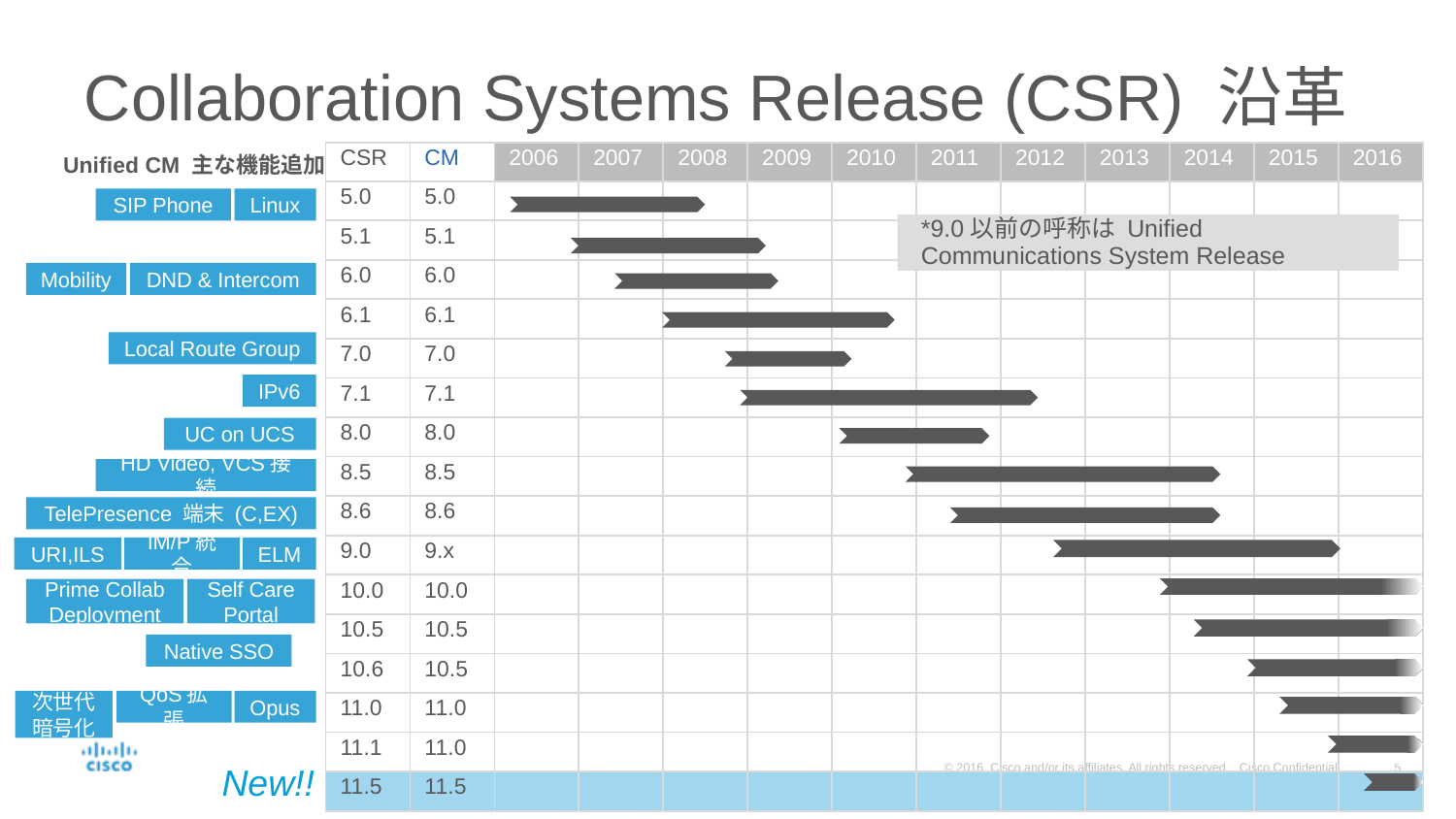

# Collaboration Systems Release (CSR) 沿革
| CSR | CM | 2006 | 2007 | 2008 | 2009 | 2010 | 2011 | 2012 | 2013 | 2014 | 2015 | 2016 |
| --- | --- | --- | --- | --- | --- | --- | --- | --- | --- | --- | --- | --- |
| 5.0 | 5.0 |  |  |  |  |  |  |  |  |  |  |  |
| 5.1 | 5.1 |  |  |  |  |  |  |  |  |  |  |  |
| 6.0 | 6.0 |  |  |  |  |  |  |  |  |  |  |  |
| 6.1 | 6.1 |  |  |  |  |  |  |  |  |  |  |  |
| 7.0 | 7.0 |  |  |  |  |  |  |  |  |  |  |  |
| 7.1 | 7.1 |  |  |  |  |  |  |  |  |  |  |  |
| 8.0 | 8.0 |  |  |  |  |  |  |  |  |  |  |  |
| 8.5 | 8.5 |  |  |  |  |  |  |  |  |  |  |  |
| 8.6 | 8.6 |  |  |  |  |  |  |  |  |  |  |  |
| 9.0 | 9.x |  |  |  |  |  |  |  |  |  |  |  |
| 10.0 | 10.0 |  |  |  |  |  |  |  |  |  |  |  |
| 10.5 | 10.5 |  |  |  |  |  |  |  |  |  |  |  |
| 10.6 | 10.5 |  |  |  |  |  |  |  |  |  |  |  |
| 11.0 | 11.0 |  |  |  |  |  |  |  |  |  |  |  |
| 11.1 | 11.0 |  |  |  |  |  |  |  |  |  |  |  |
| 11.5 | 11.5 |  |  |  |  |  |  |  |  |  |  |  |
Unified CM 主な機能追加
SIP Phone
Linux

*9.0以前の呼称は Unified Communications System Release

Mobility
DND & Intercom

Local Route Group

IPv6

UC on UCS

HD Video, VCS接続

TelePresence 端末 (C,EX)

URI,ILS
IM/P統合
ELM

Prime Collab Deployment
Self Care Portal
Native SSO
次世代暗号化
QoS拡張
Opus
New!!